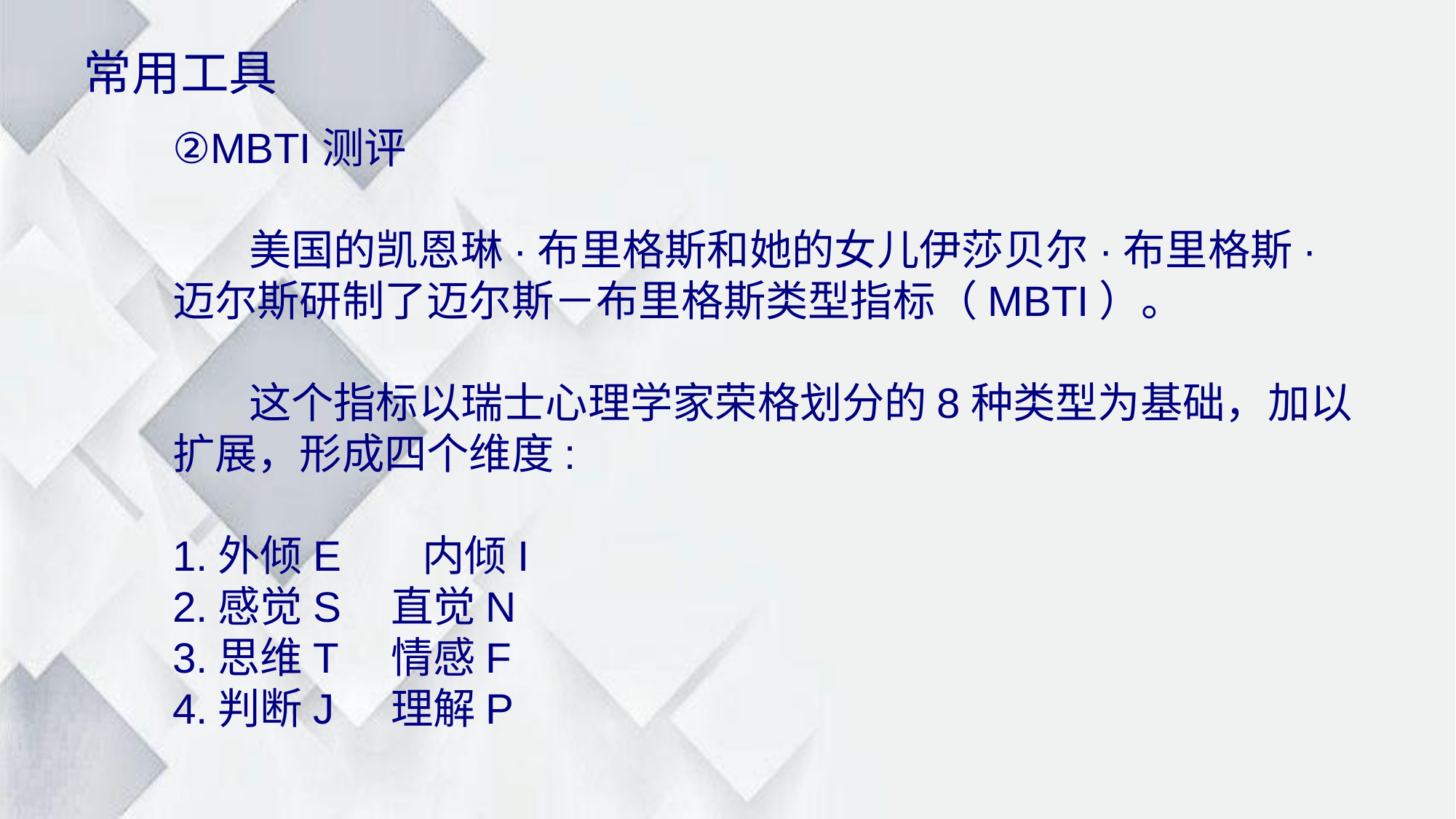

常用工具
②MBTI测评

       美国的凯恩琳·布里格斯和她的女儿伊莎贝尔·布里格斯·迈尔斯研制了迈尔斯－布里格斯类型指标（MBTI）。

       这个指标以瑞士心理学家荣格划分的8种类型为基础，加以扩展，形成四个维度:

1.外倾E      内倾I
2.感觉S	直觉N
3.思维T	情感F
4.判断J	理解P